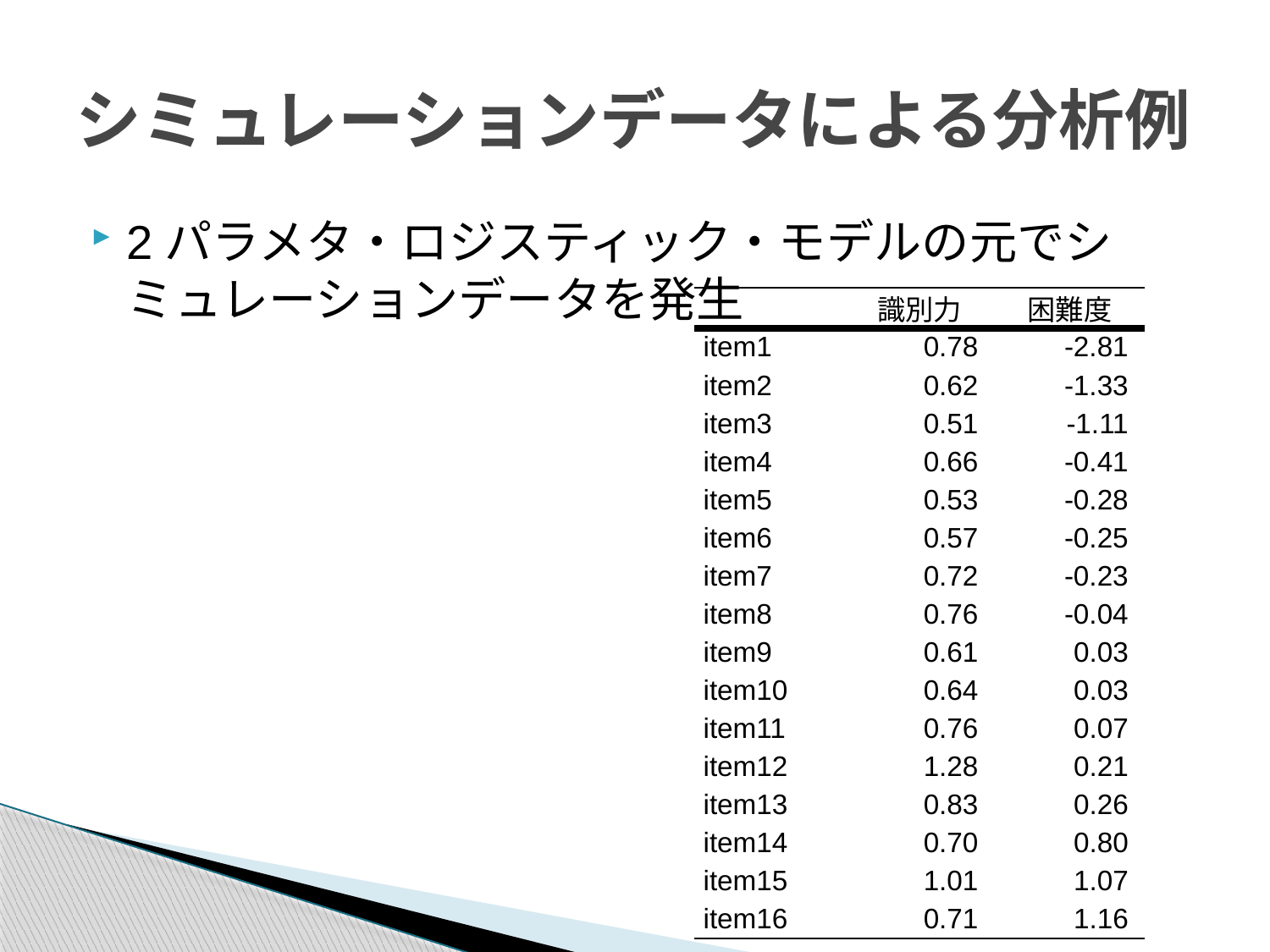

# シミュレーションデータによる分析例
2パラメタ・ロジスティック・モデルの元でシミュレーションデータを発生
|  | 識別力 | 困難度 |
| --- | --- | --- |
| item1 | 0.78 | -2.81 |
| item2 | 0.62 | -1.33 |
| item3 | 0.51 | -1.11 |
| item4 | 0.66 | -0.41 |
| item5 | 0.53 | -0.28 |
| item6 | 0.57 | -0.25 |
| item7 | 0.72 | -0.23 |
| item8 | 0.76 | -0.04 |
| item9 | 0.61 | 0.03 |
| item10 | 0.64 | 0.03 |
| item11 | 0.76 | 0.07 |
| item12 | 1.28 | 0.21 |
| item13 | 0.83 | 0.26 |
| item14 | 0.70 | 0.80 |
| item15 | 1.01 | 1.07 |
| item16 | 0.71 | 1.16 |